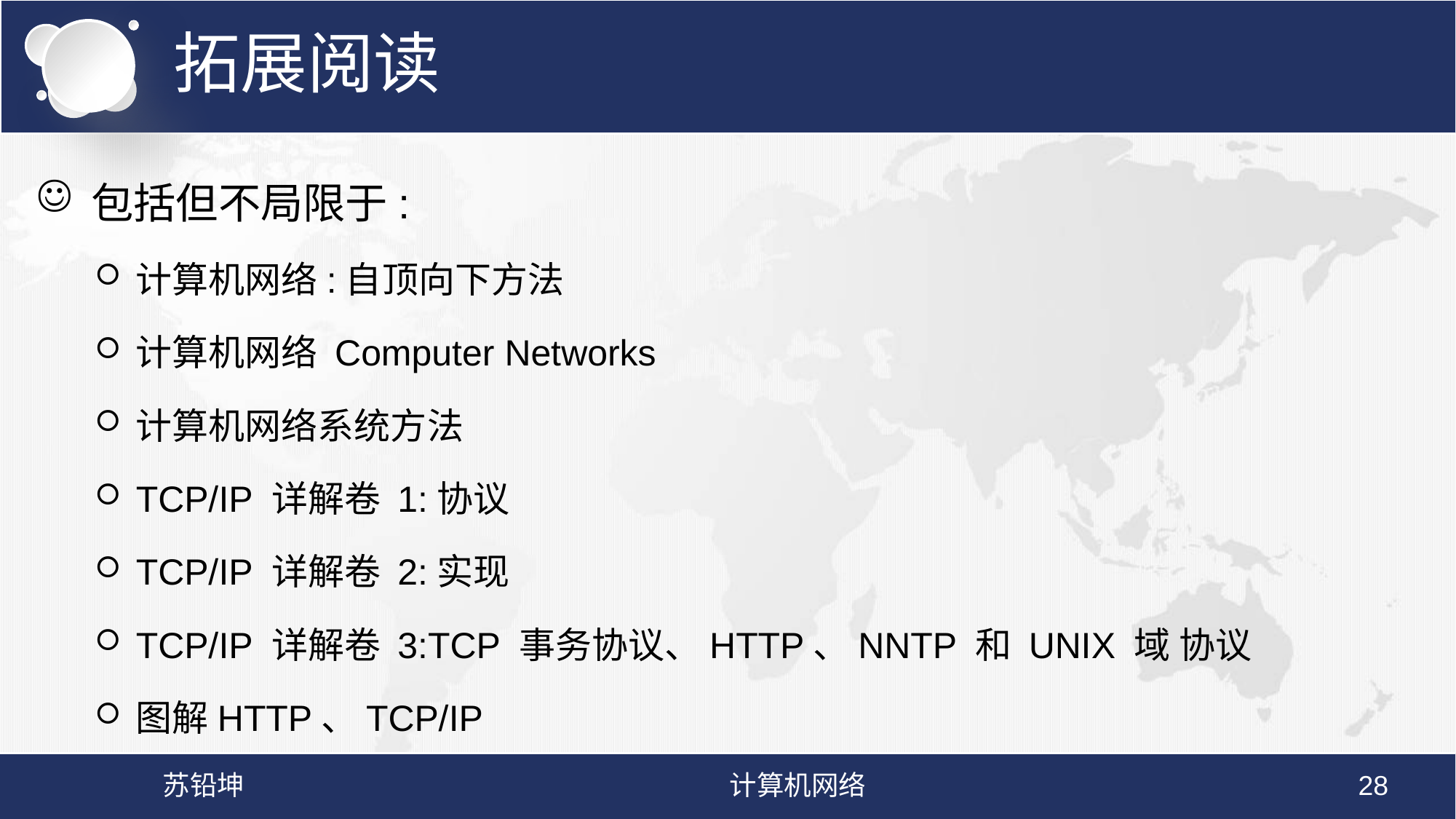

# 拓展阅读

包括但不局限于:
计算机网络:自顶向下方法
计算机网络 Computer Networks
计算机网络系统方法
TCP/IP 详解卷 1:协议
TCP/IP 详解卷 2:实现
TCP/IP 详解卷 3:TCP 事务协议、HTTP、NNTP 和 UNIX 域 协议
图解HTTP、TCP/IP
苏铅坤
计算机网络
28